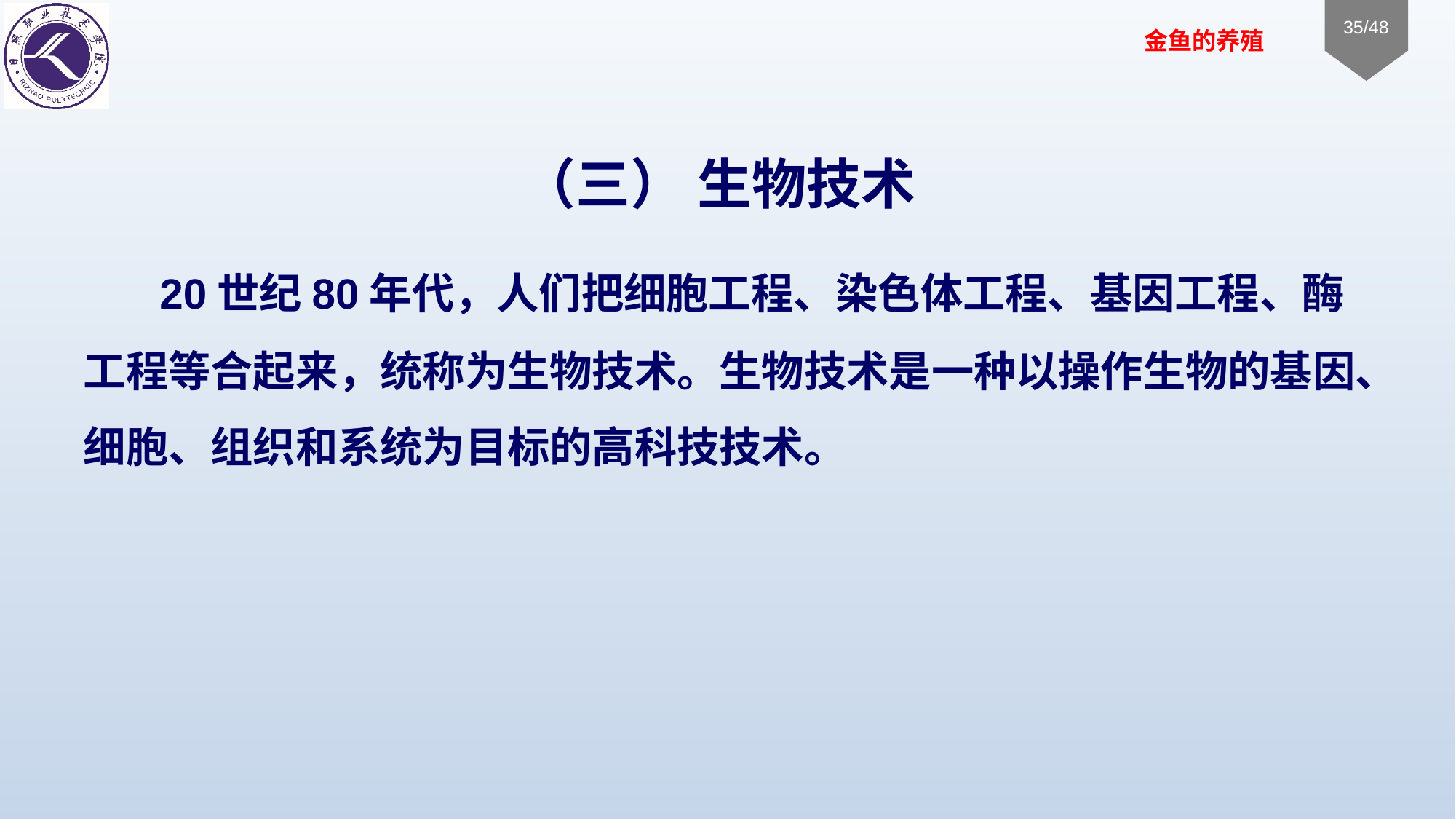

# （三） 生物技术
   20世纪80年代，人们把细胞工程、染色体工程、基因工程、酶工程等合起来，统称为生物技术。生物技术是一种以操作生物的基因、细胞、组织和系统为目标的高科技技术。